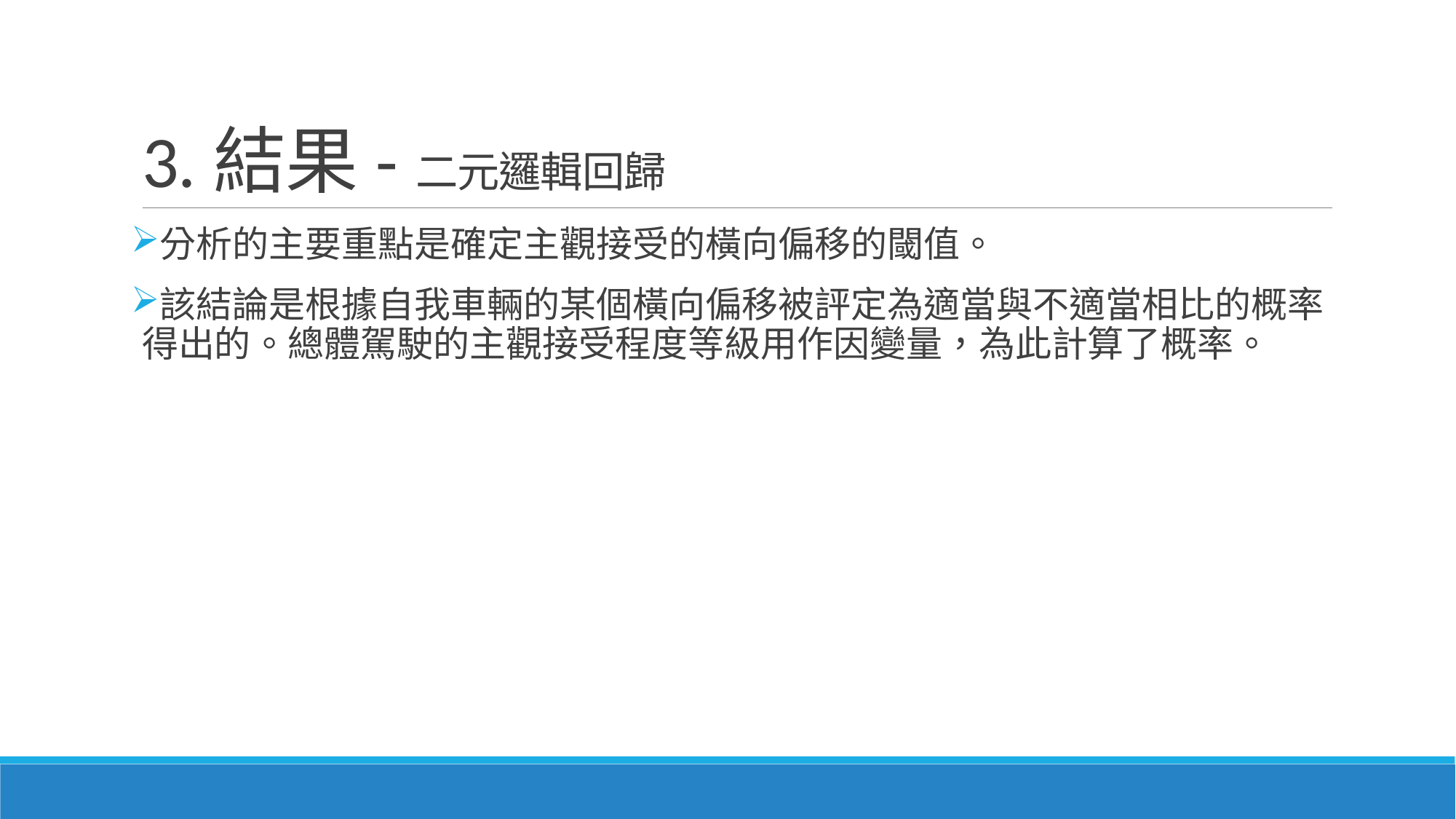

# 3.結果-二元邏輯回歸
分析的主要重點是確定主觀接受的橫向偏移的閾值。
該結論是根據自我車輛的某個橫向偏移被評定為適當與不適當相比的概率得出的。總體駕駛的主觀接受程度等級用作因變量，為此計算了概率。